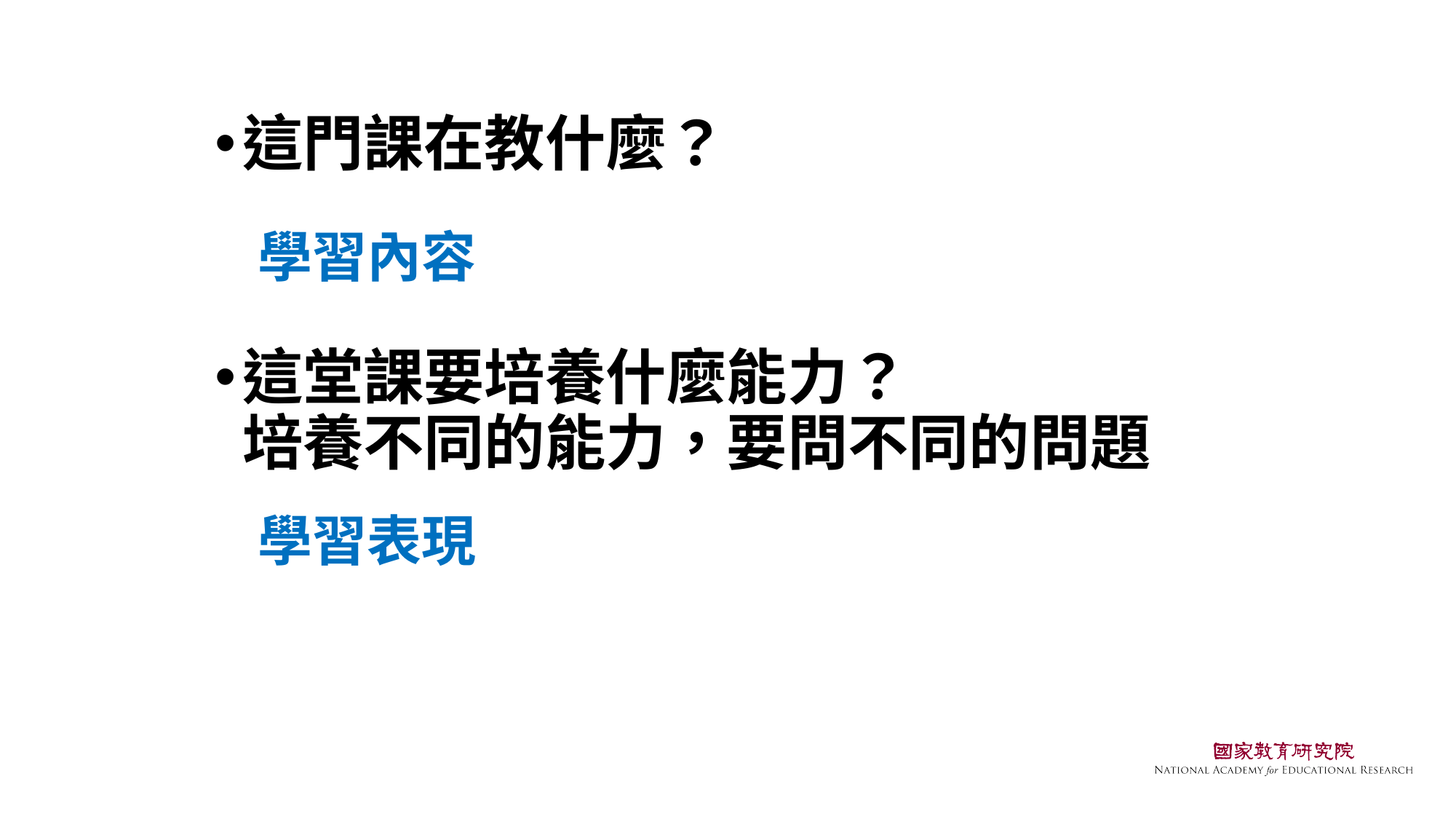

這門課在教什麼？

這堂課要培養什麼能力？
培養不同的能力，要問不同的問題
學習內容
學習表現